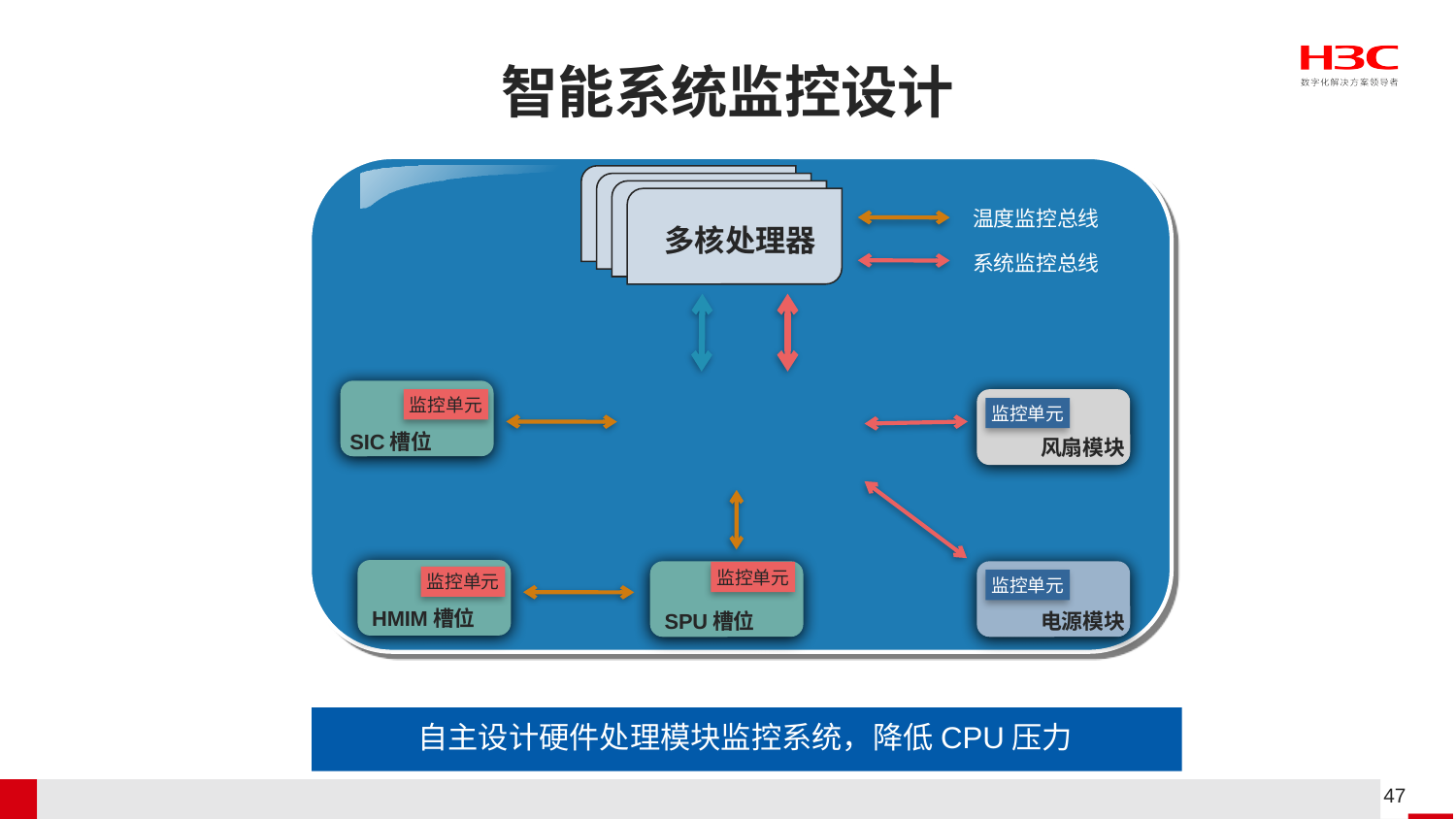

# 智能系统监控设计

多核处理器
温度监控总线
系统监控总线

系统监控处理模块
监控单元

监控单元
SIC槽位
风扇模块

监控单元
监控单元
监控单元
HMIM槽位
SPU槽位
电源模块

自主设计硬件处理模块监控系统，降低CPU压力